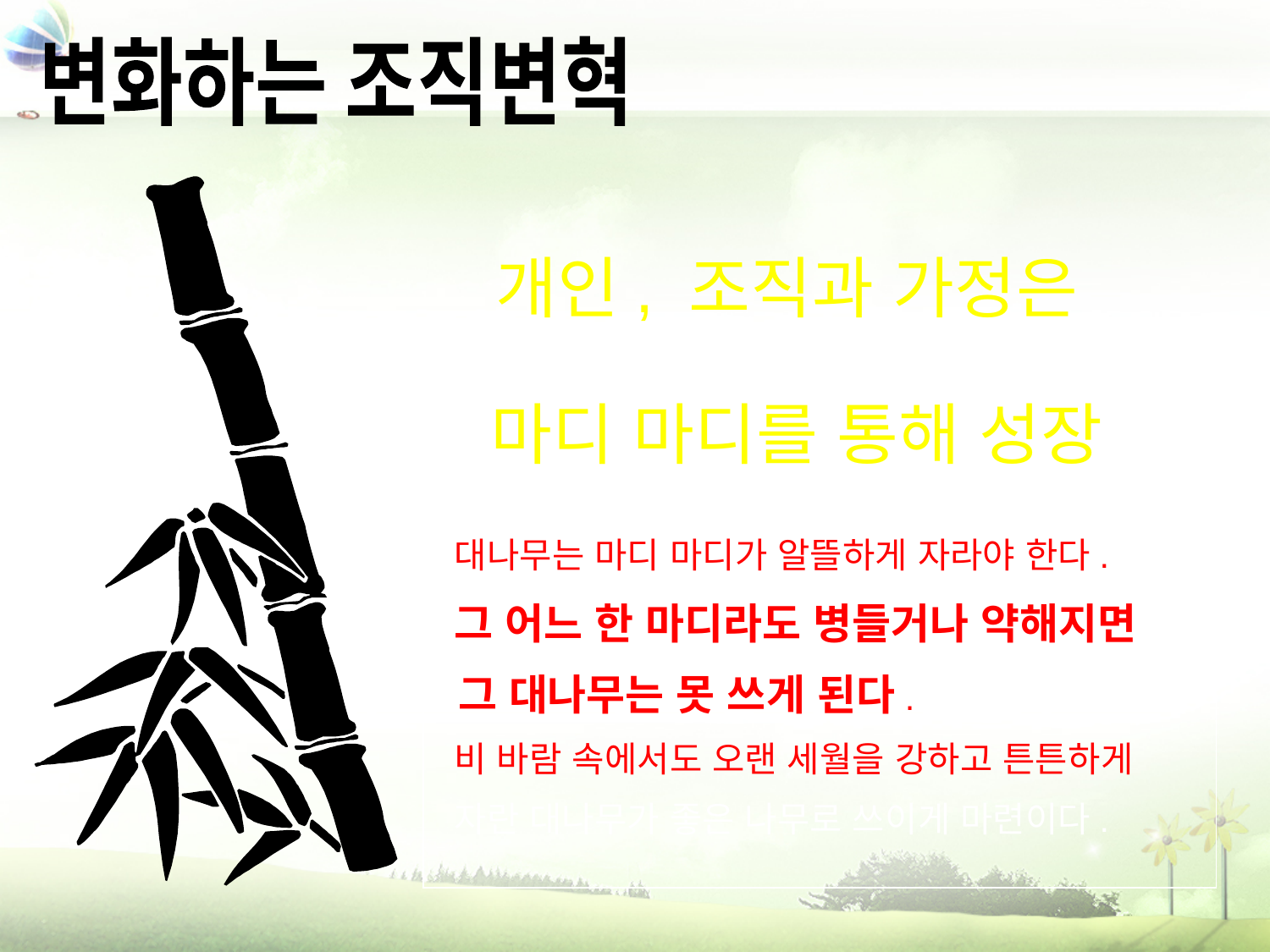

변화하는 조직변혁

  개인, 조직과 가정은
   마디 마디를 통해 성장

 대나무는 마디 마디가 알뜰하게 자라야 한다.
 그 어느 한 마디라도 병들거나 약해지면
 그 대나무는 못 쓰게 된다.
 비 바람 속에서도 오랜 세월을 강하고 튼튼하게
 자란 대나무가 좋은 나무로 쓰이게 마련이다.